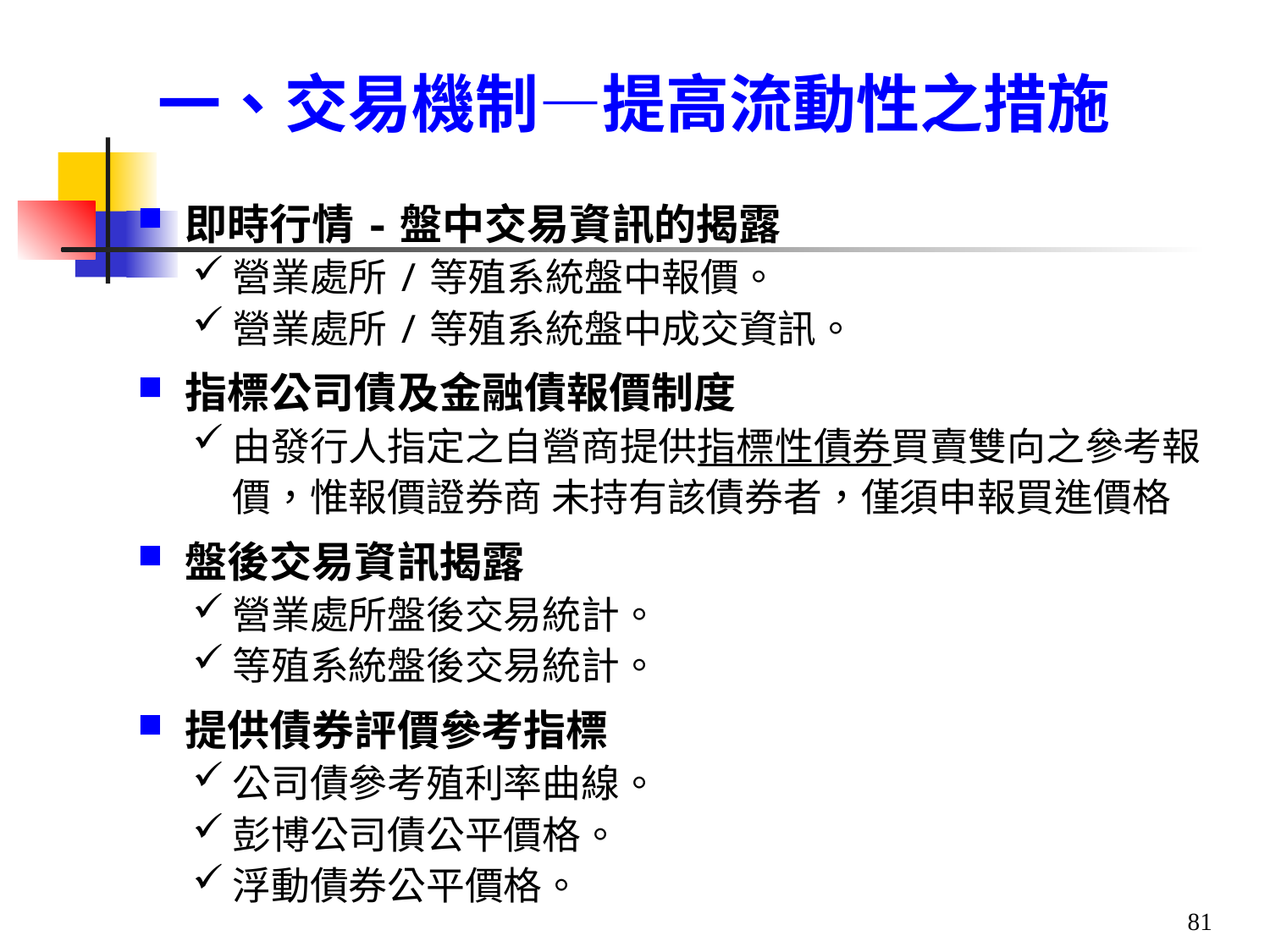

# 一、交易機制—提高流動性之措施
即時行情-盤中交易資訊的揭露
營業處所/等殖系統盤中報價。
營業處所/等殖系統盤中成交資訊。
指標公司債及金融債報價制度
由發行人指定之自營商提供指標性債券買賣雙向之參考報價，惟報價證券商 未持有該債券者，僅須申報買進價格
盤後交易資訊揭露
營業處所盤後交易統計。
等殖系統盤後交易統計。
提供債券評價參考指標
公司債參考殖利率曲線。
彭博公司債公平價格。
浮動債券公平價格。
81